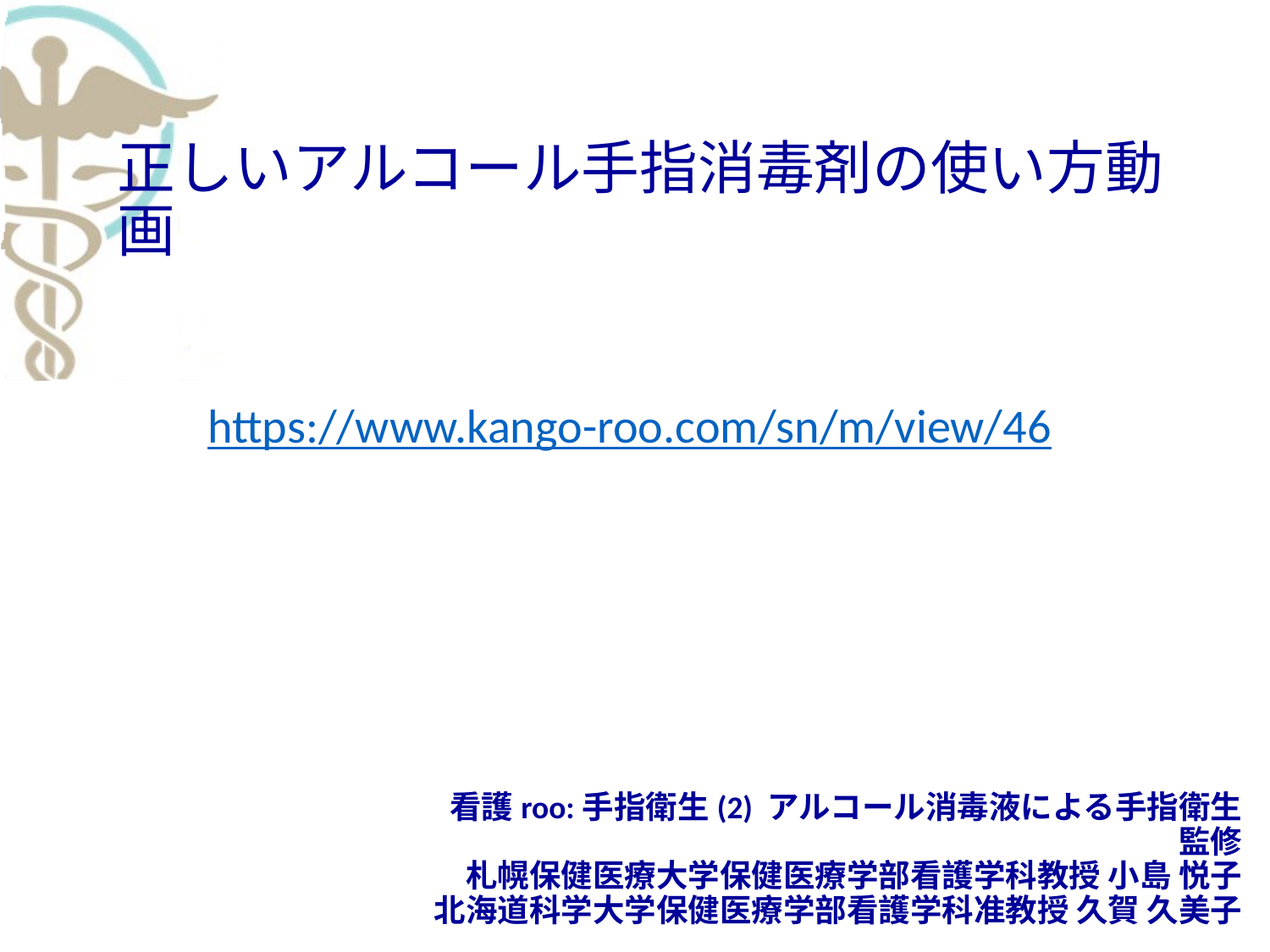

正しいアルコール手指消毒剤の使い方動画
https://www.kango-roo.com/sn/m/view/46
# 看護roo:手指衛生(2) アルコール消毒液による手指衛生 監修 札幌保健医療大学保健医療学部看護学科教授 小島 悦子 北海道科学大学保健医療学部看護学科准教授 久賀 久美子